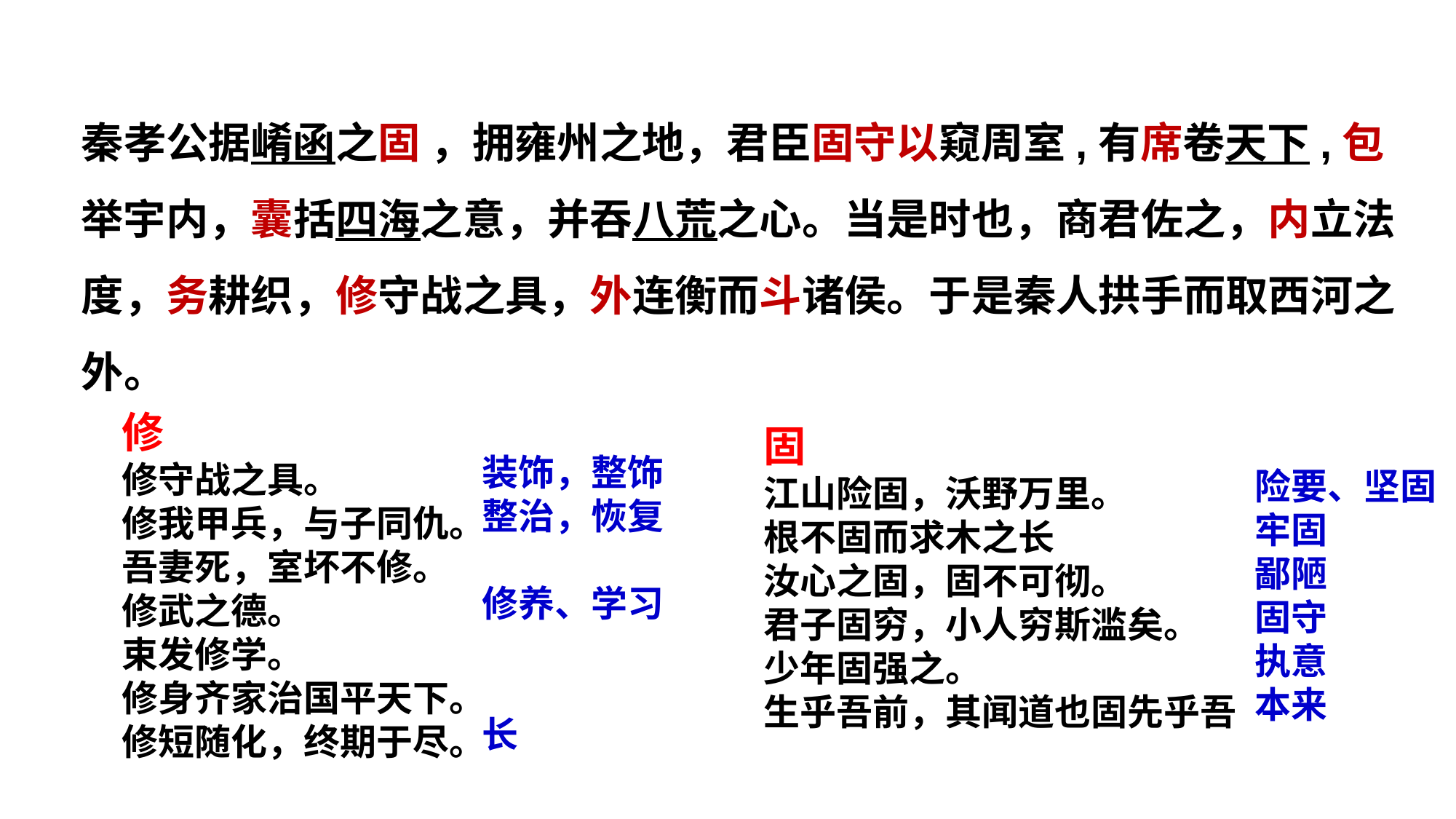

秦孝公据崤函之固 ，拥雍州之地，君臣固守以窥周室,有席卷天下,包举宇内，囊括四海之意，并吞八荒之心。当是时也，商君佐之，内立法度，务耕织，修守战之具，外连衡而斗诸侯。于是秦人拱手而取西河之外。

修
修守战之具。
修我甲兵，与子同仇。
吾妻死，室坏不修。
修武之德。
束发修学。
修身齐家治国平天下。
修短随化，终期于尽。
固
江山险固，沃野万里。
根不固而求木之长
汝心之固，固不可彻。
君子固穷，小人穷斯滥矣。
少年固强之。
生乎吾前，其闻道也固先乎吾
装饰，整饰
整治，恢复

修养、学习

长
险要、坚固
牢固
鄙陋
固守
执意
本来